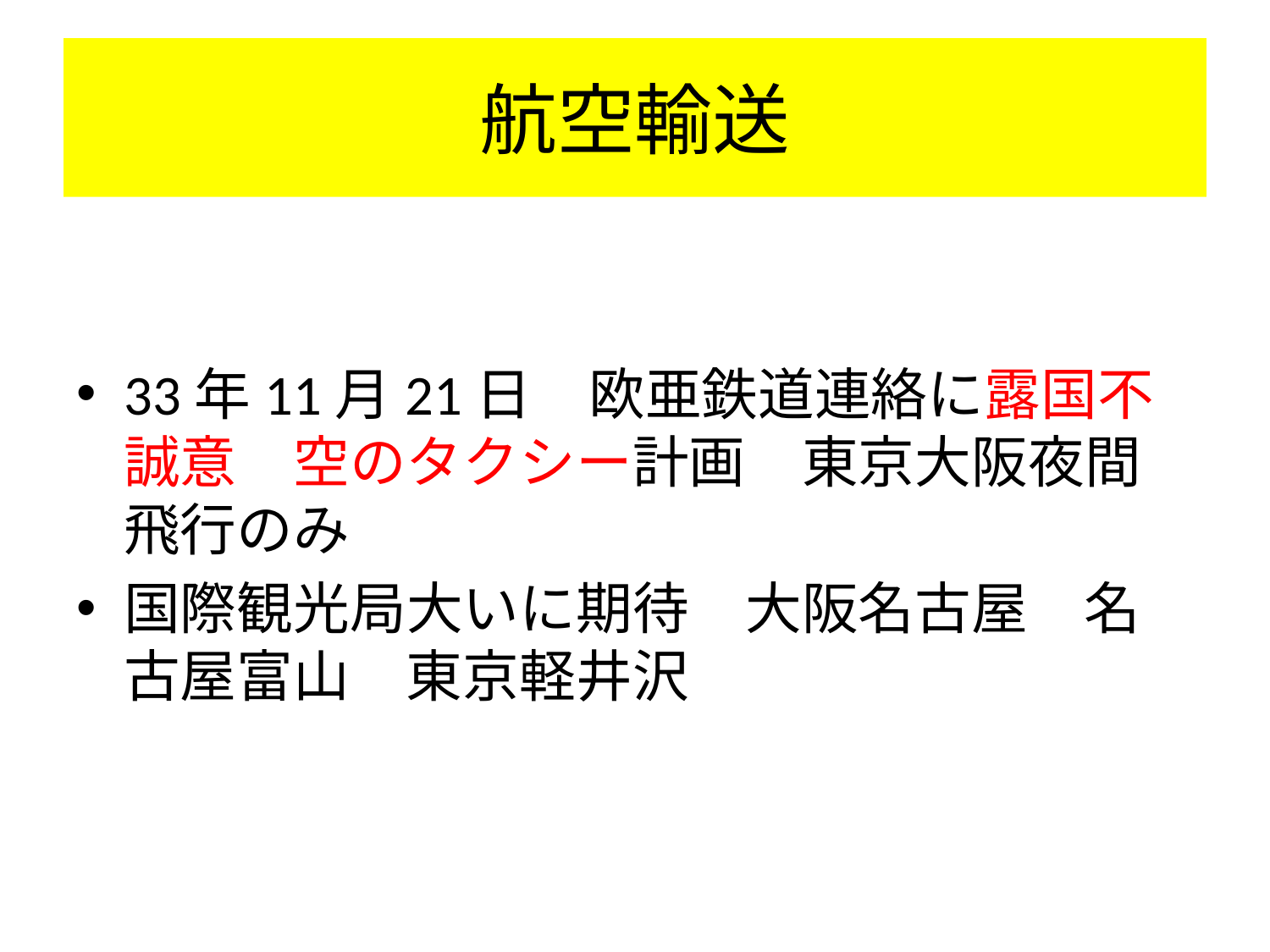

# 航空輸送
33年11月21日　欧亜鉄道連絡に露国不誠意　空のタクシー計画　東京大阪夜間飛行のみ
国際観光局大いに期待　大阪名古屋　名古屋富山　東京軽井沢